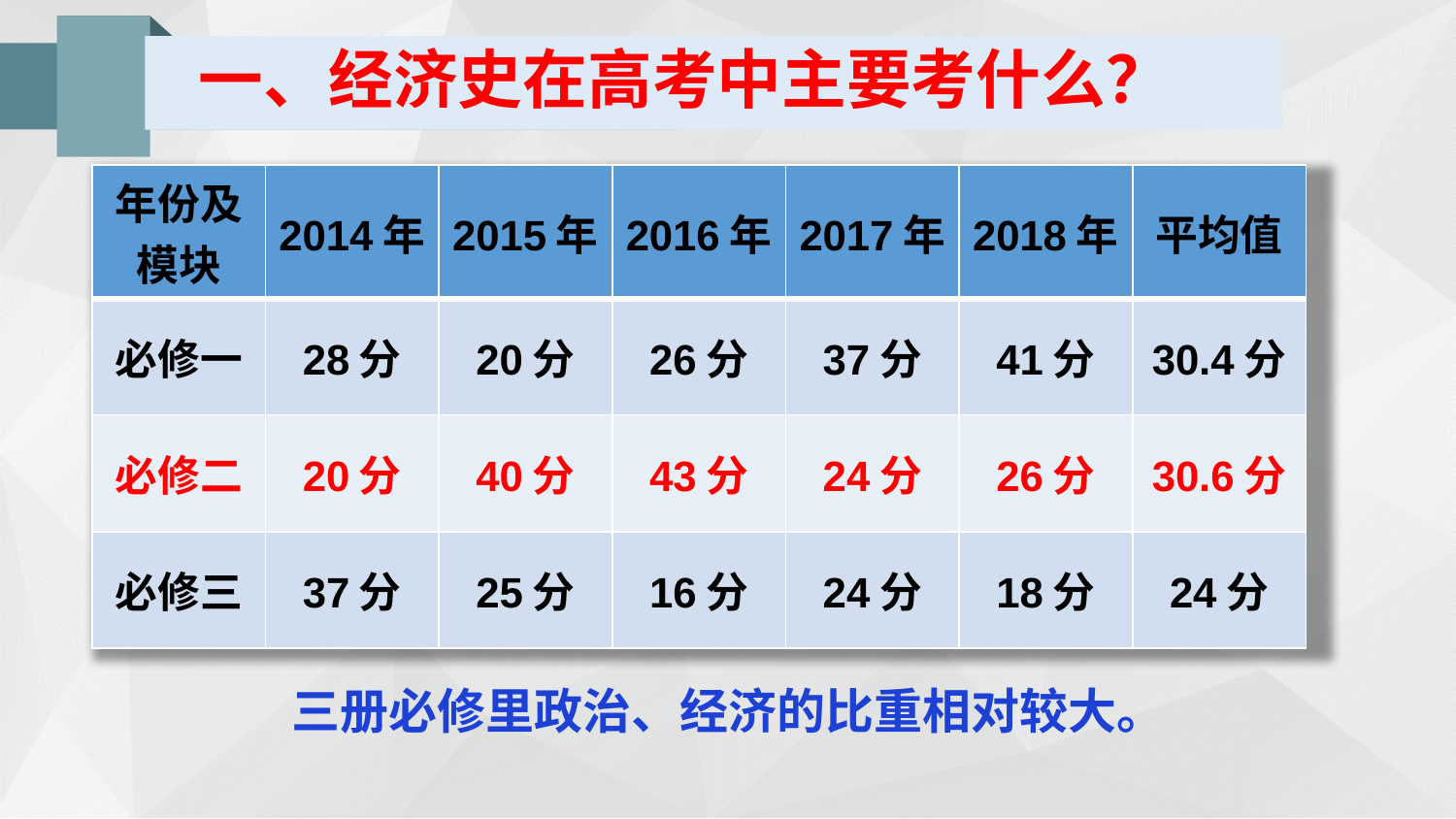

# 一、经济史在高考中主要考什么？
| 年份及模块 | 2014年 | 2015年 | 2016年 | 2017年 | 2018年 | 平均值 |
| --- | --- | --- | --- | --- | --- | --- |
| 必修一 | 28分 | 20分 | 26分 | 37分 | 41分 | 30.4分 |
| 必修二 | 20分 | 40分 | 43分 | 24分 | 26分 | 30.6分 |
| 必修三 | 37分 | 25分 | 16分 | 24分 | 18分 | 24分 |
三册必修里政治、经济的比重相对较大。